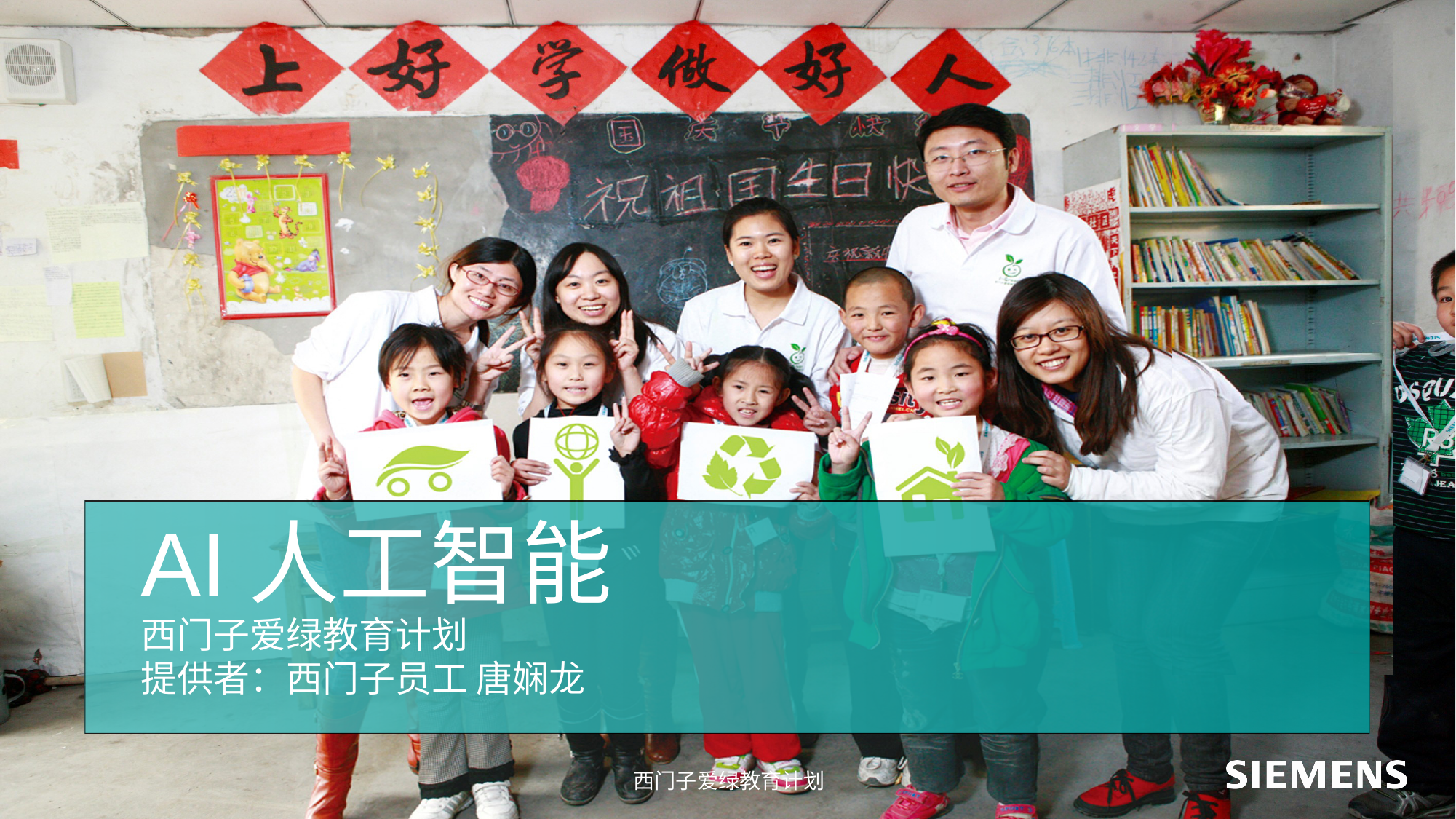

AI人工智能
西门子爱绿教育计划
提供者：西门子员工 唐娴龙

西门子爱绿教育计划